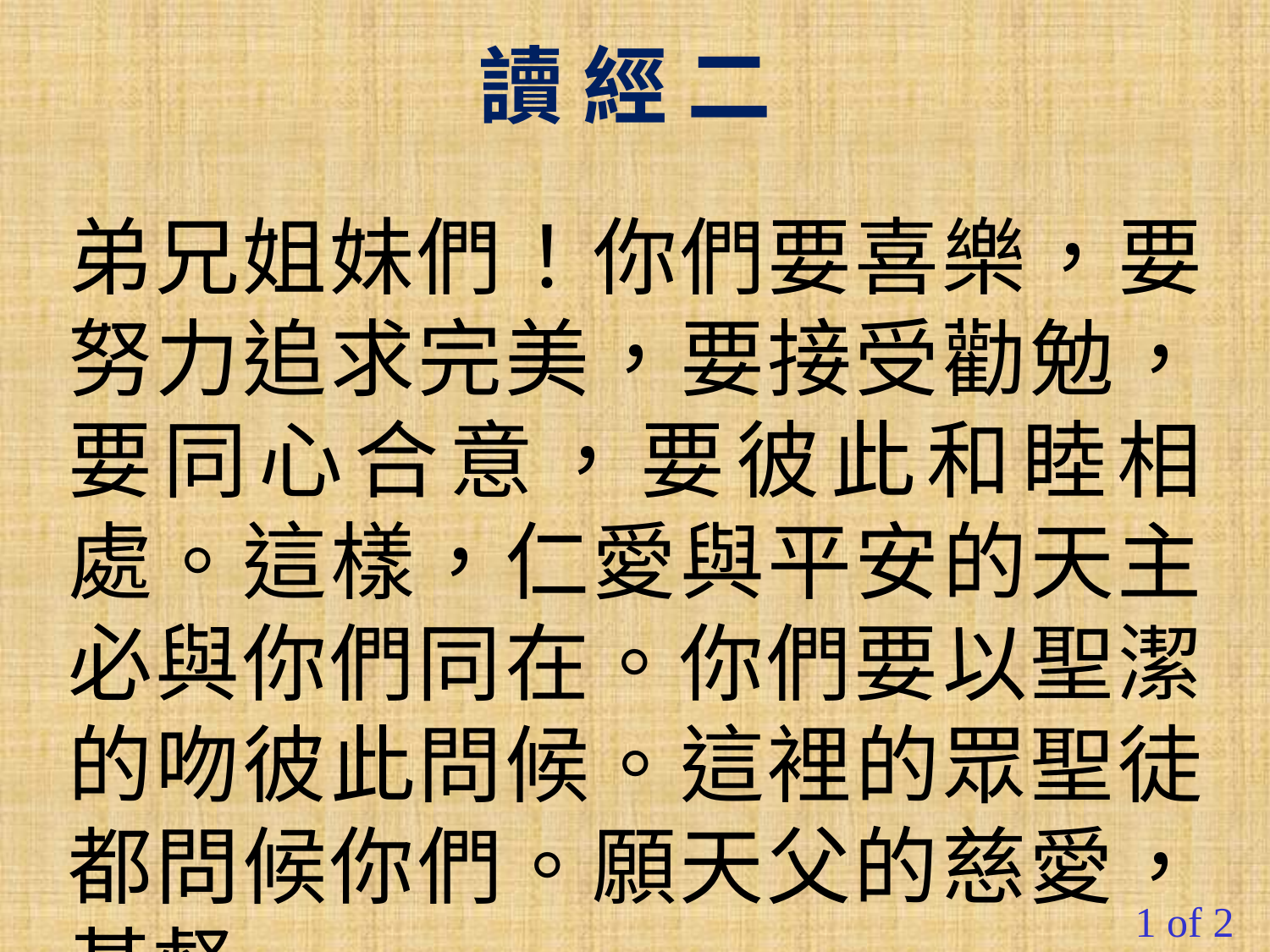

讀 經 二

弟兄姐妹們！你們要喜樂，要努力追求完美，要接受勸勉，要同心合意，要彼此和睦相處。這樣，仁愛與平安的天主必與你們同在。你們要以聖潔的吻彼此問候。這裡的眾聖徒都問候你們。願天父的慈愛，基督
1 of 2